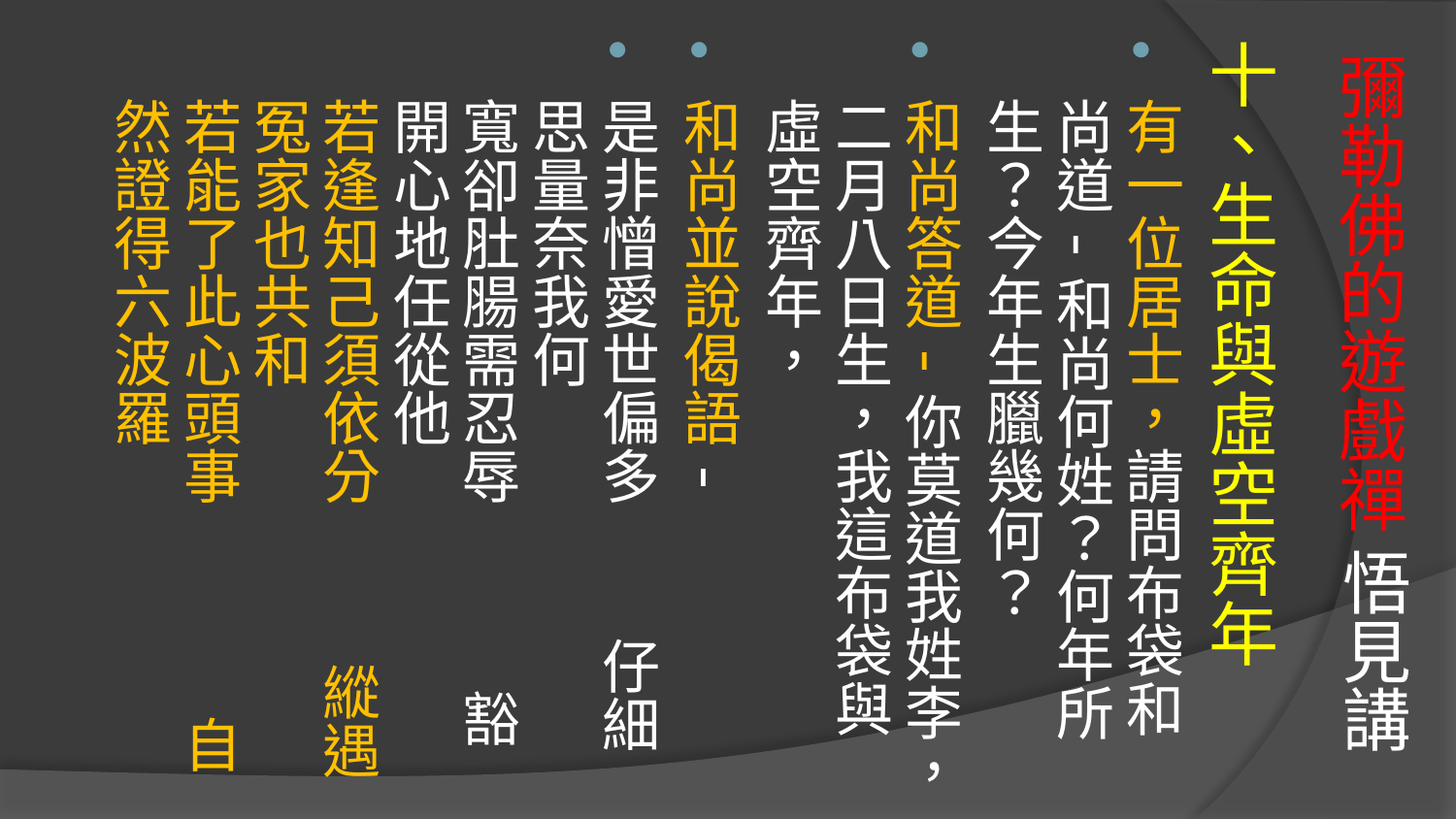

十、生命與虛空齊年
有一位居士，請問布袋和尚道-和尚何姓？何年所生？今年生臘幾何？
和尚答道-你莫道我姓李，二月八日生，我這布袋與 虛空齊年，
和尚並說偈語-
是非憎愛世偏多          仔細思量奈我何
寬卻肚腸需忍辱              豁開心地任從他
若逢知己須依分            縱遇冤家也共和
若能了此心頭事                自然證得六波羅

# 彌勒佛的遊戲禪 悟見講